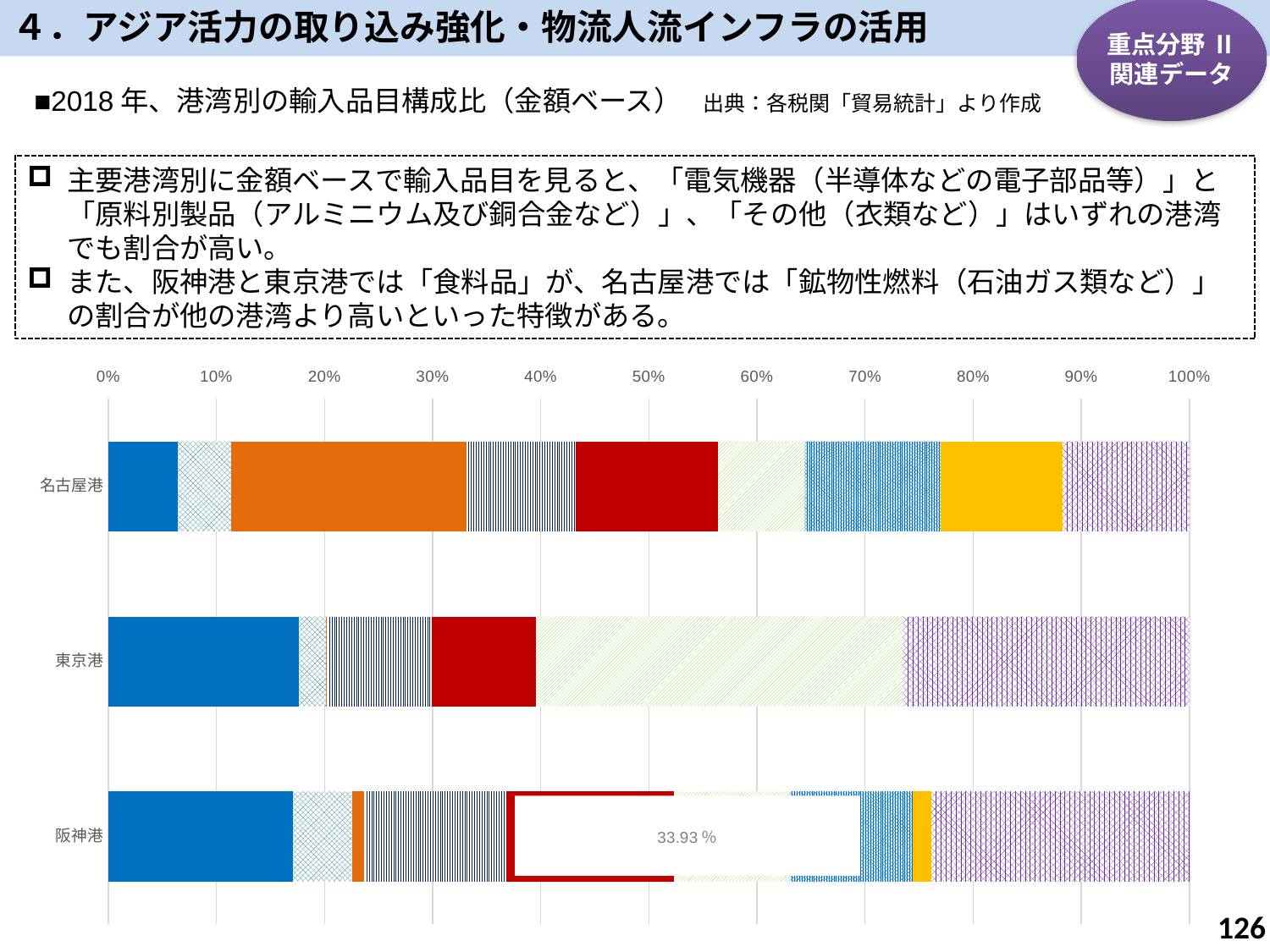

４．アジア活力の取り込み強化・物流人流インフラの活用
重点分野 Ⅱ
関連データ
■2018年、港湾別の輸入品目構成比（金額ベース）　出典：各税関「貿易統計」より作成
主要港湾別に金額ベースで輸入品目を見ると、「電気機器（半導体などの電子部品等）」と「原料別製品（アルミニウム及び銅合金など）」、「その他（衣類など）」はいずれの港湾でも割合が高い。
また、阪神港と東京港では「食料品」が、名古屋港では「鉱物性燃料（石油ガス類など）」の割合が他の港湾より高いといった特徴がある。

### Chart

| Category | 1.食料品 | 2.原料品 | 3.鉱物性燃料 | 4.化学製品 | 5.原料別製品 | 6.一般機械 | 7.電気機器 | 8.輸送用機器 | 9.その他 |
|---|---|---|---|---|---|---|---|---|---|
| 阪神港 | 0.1705058479631469 | 0.05484043540947383 | 0.01137183696258562 | 0.1310296540808275 | 0.15582696386474754 | 0.10681968028704425 | 0.11363484820093299 | 0.0171584164050933 | 0.238812316826148 |
| 東京港 | 0.17658977850965235 | 0.024618227158620373 | 0.0010799695588146053 | 0.09711255581276876 | 0.09632870208680121 | 0.33932622730600376 | None | None | 0.264944539567339 |
| 名古屋港 | 0.0639971484281232 | 0.04957361553231171 | 0.21764253446643372 | 0.10082009129922317 | 0.13183550950476614 | 0.08001869674928522 | 0.12583315633149897 | 0.11293999753740412 | 0.11733925015095377 |
126